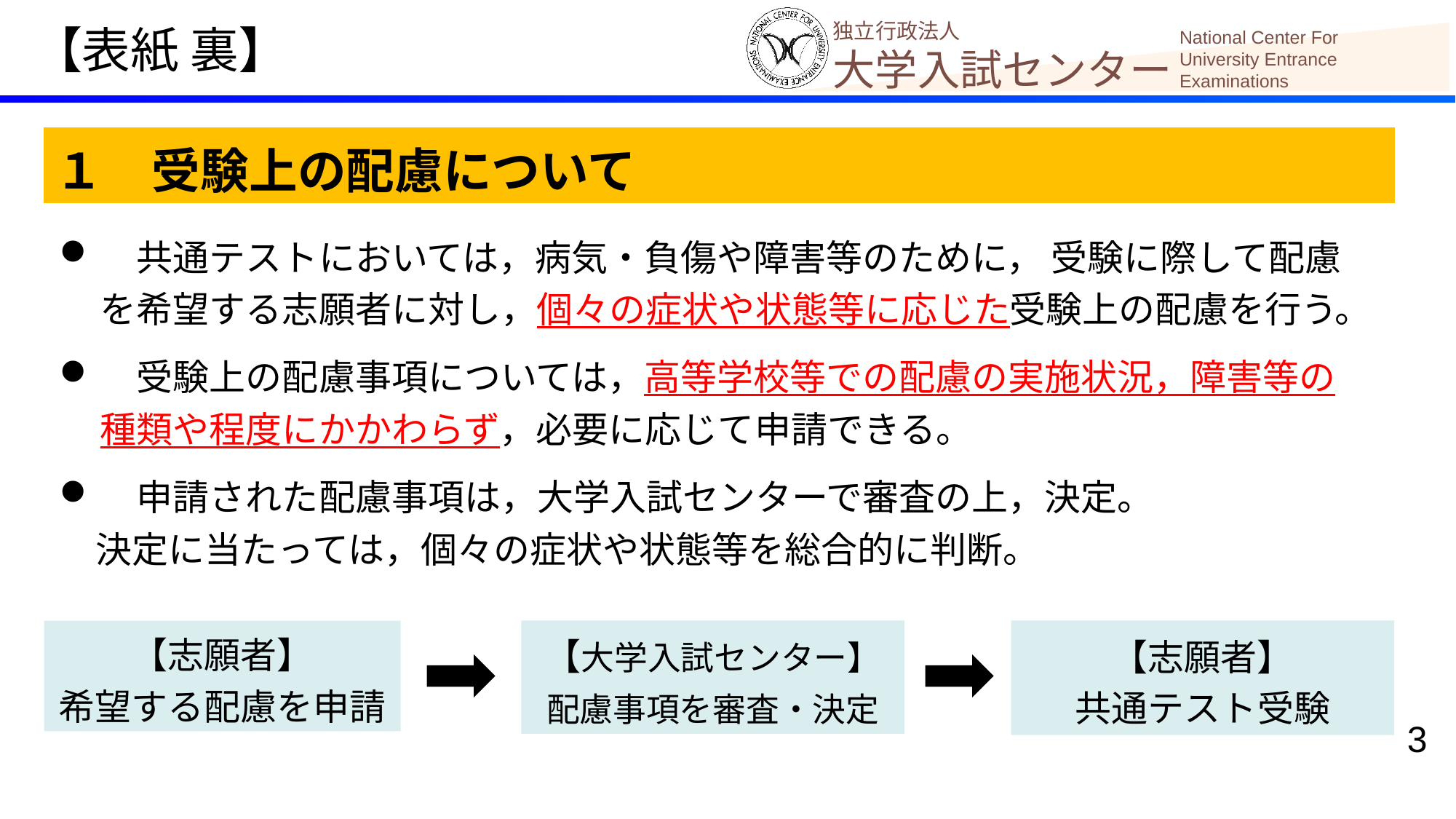

【表紙 裏】
１　受験上の配慮について
　共通テストにおいては，病気・負傷や障害等のために， 受験に際して配慮を希望する志願者に対し，個々の症状や状態等に応じた受験上の配慮を行う。

　受験上の配慮事項については，高等学校等での配慮の実施状況，障害等の種類や程度にかかわらず，必要に応じて申請できる。

　申請された配慮事項は，大学入試センターで審査の上，決定。
　決定に当たっては，個々の症状や状態等を総合的に判断。
【志願者】
希望する配慮を申請
【志願者】
共通テスト受験
【大学入試センター】
配慮事項を審査・決定

3